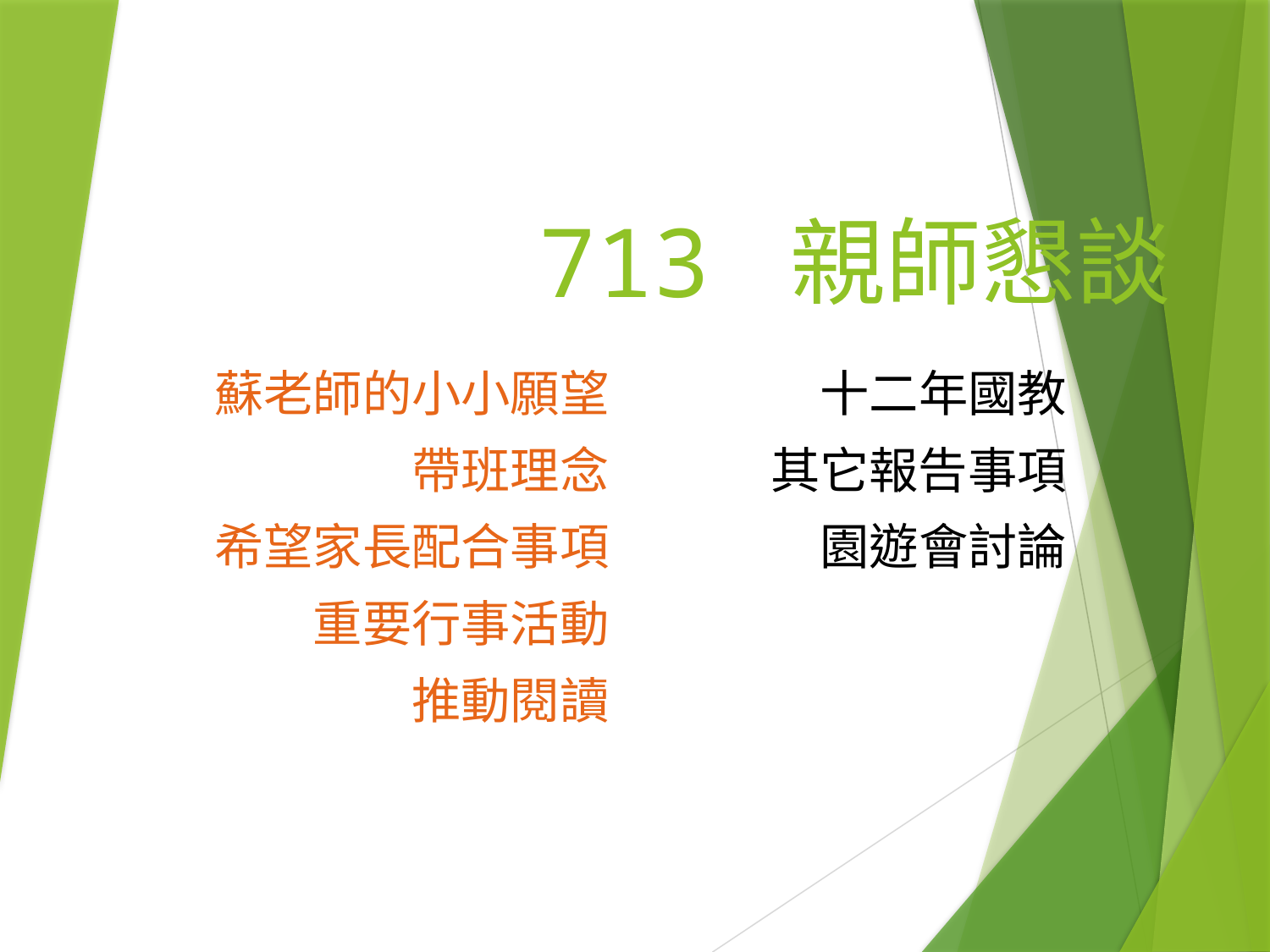

# 713 親師懇談
蘇老師的小小願望
帶班理念
希望家長配合事項
重要行事活動
推動閱讀
十二年國教
其它報告事項
園遊會討論